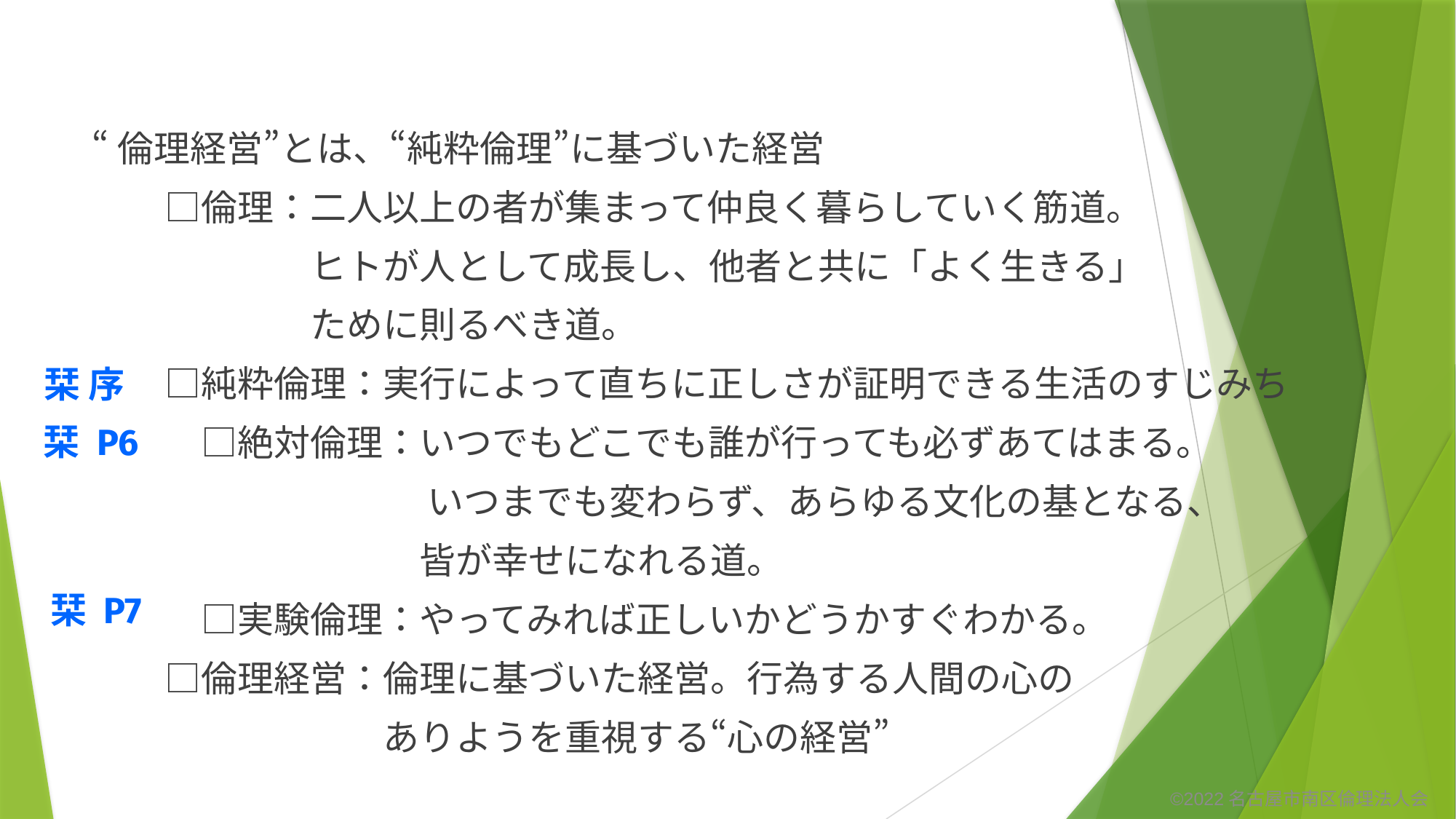

“倫理経営”とは、“純粋倫理”に基づいた経営
　　□倫理：二人以上の者が集まって仲良く暮らしていく筋道。
　　　　　　ヒトが人として成長し、他者と共に「よく生きる」
　　　　　　ために則るべき道。
　　□純粋倫理：実行によって直ちに正しさが証明できる生活のすじみち
　　　□絶対倫理：いつでもどこでも誰が行っても必ずあてはまる。
　　　　　　　　　 いつまでも変わらず、あらゆる文化の基となる、
　　　　　　　　　皆が幸せになれる道。
　　　□実験倫理：やってみれば正しいかどうかすぐわかる。
　　□倫理経営：倫理に基づいた経営。行為する人間の心の
　　　　　　　　ありようを重視する“心の経営”
栞 序
栞 P6
栞 P7
©2022名古屋市南区倫理法人会